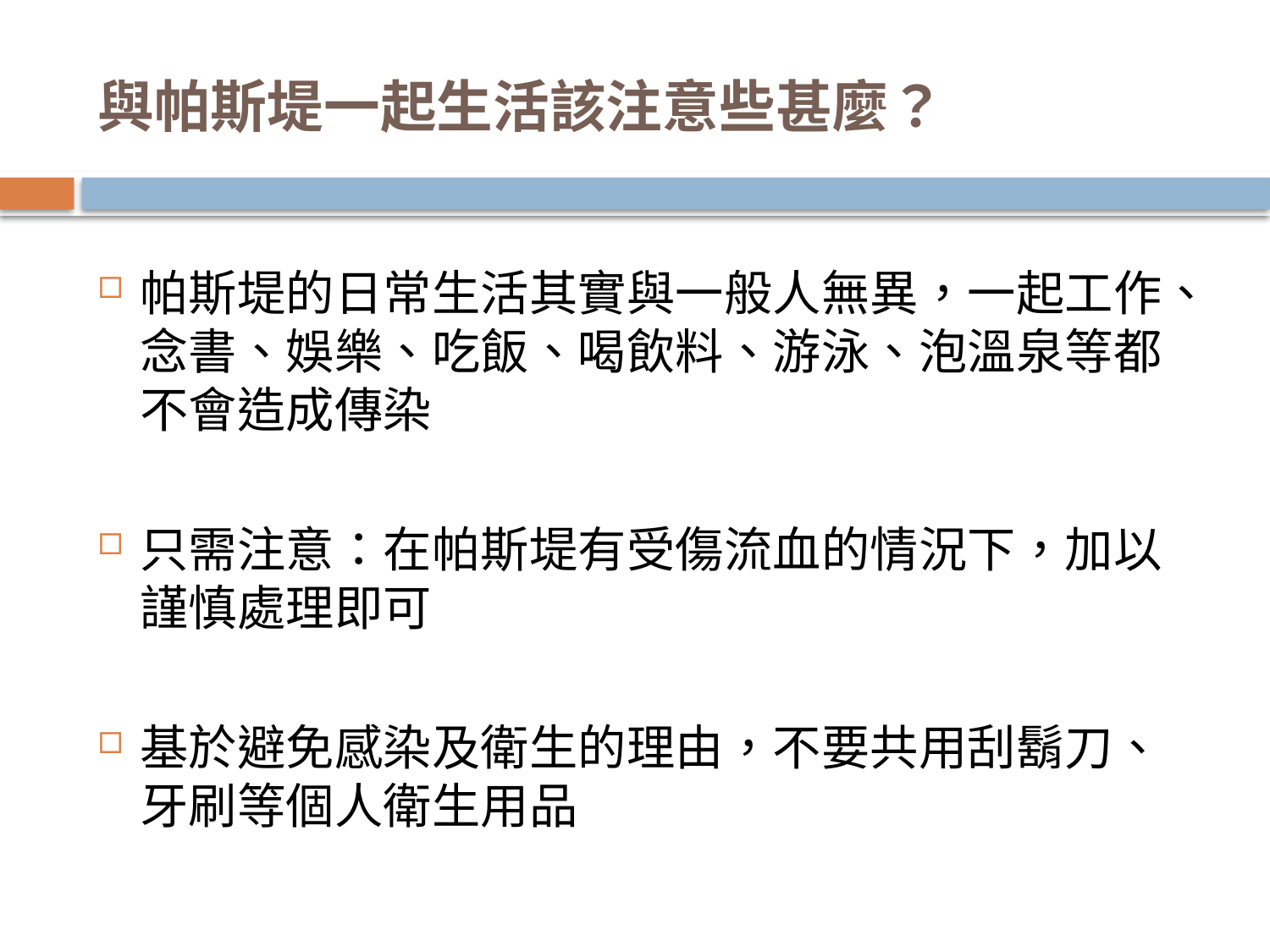

# 與帕斯堤一起生活該注意些甚麼？
帕斯堤的日常生活其實與一般人無異，一起工作、念書、娛樂、吃飯、喝飲料、游泳、泡溫泉等都不會造成傳染

只需注意：在帕斯堤有受傷流血的情況下，加以謹慎處理即可

基於避免感染及衛生的理由，不要共用刮鬍刀、牙刷等個人衛生用品